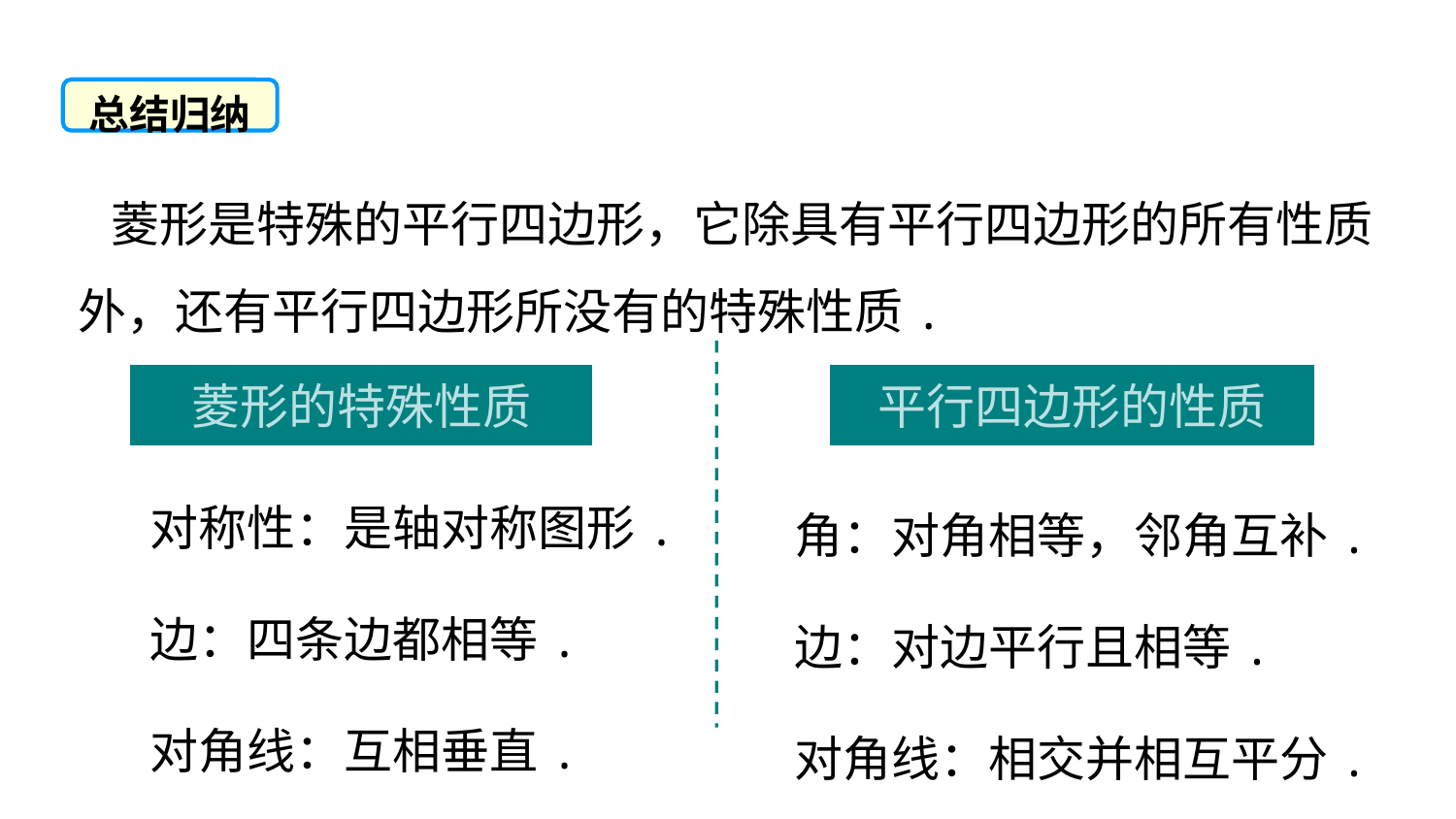

总结归纳
       菱形是特殊的平行四边形，它除具有平行四边形的所有性质外，还有平行四边形所没有的特殊性质.

菱形的特殊性质
平行四边形的性质
对称性：是轴对称图形.
边：四条边都相等.
对角线：互相垂直.
角：对角相等，邻角互补.
边：对边平行且相等.
对角线：相交并相互平分.